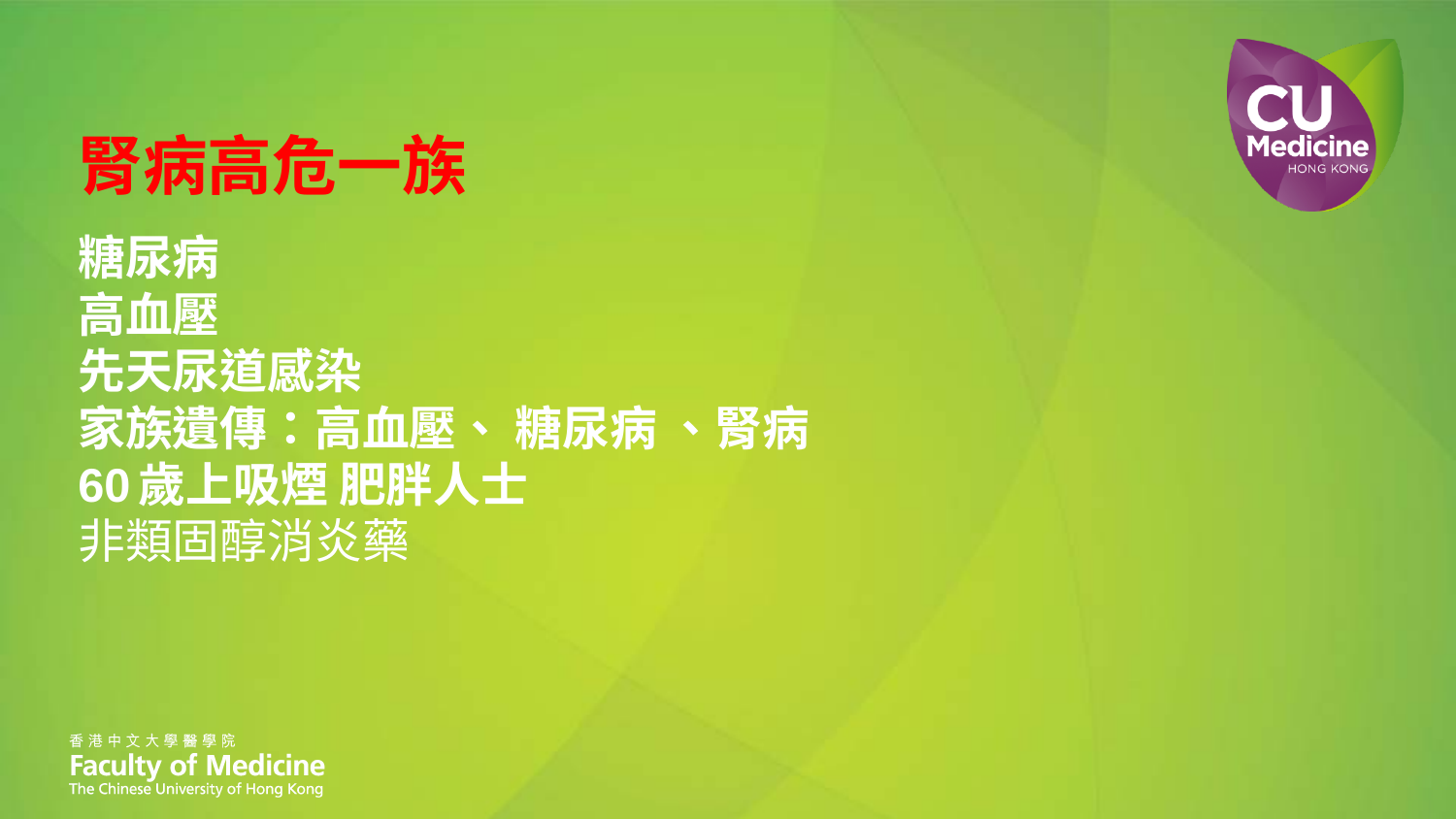

腎病高危一族
# 糖尿病 高血壓 先天尿道感染 家族遺傳：高血壓、 糖尿病 、腎病 60歲上吸煙 肥胖人士 非類固醇消炎藥